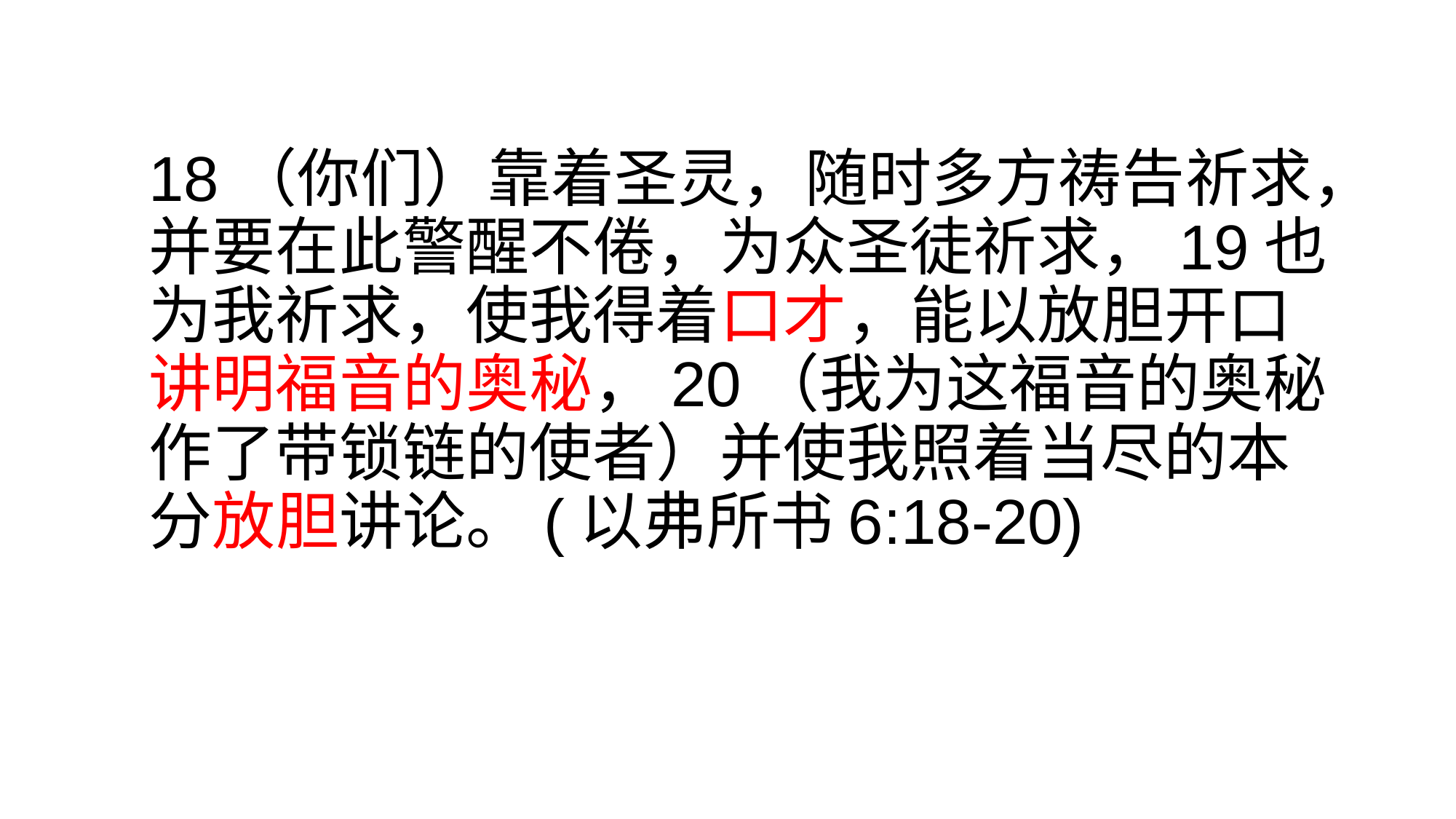

# 18（你们）靠着圣灵，随时多方祷告祈求，并要在此警醒不倦，为众圣徒祈求，19也为我祈求，使我得着口才，能以放胆开口讲明福音的奥秘，20（我为这福音的奥秘作了带锁链的使者）并使我照着当尽的本分放胆讲论。(以弗所书6:18-20)